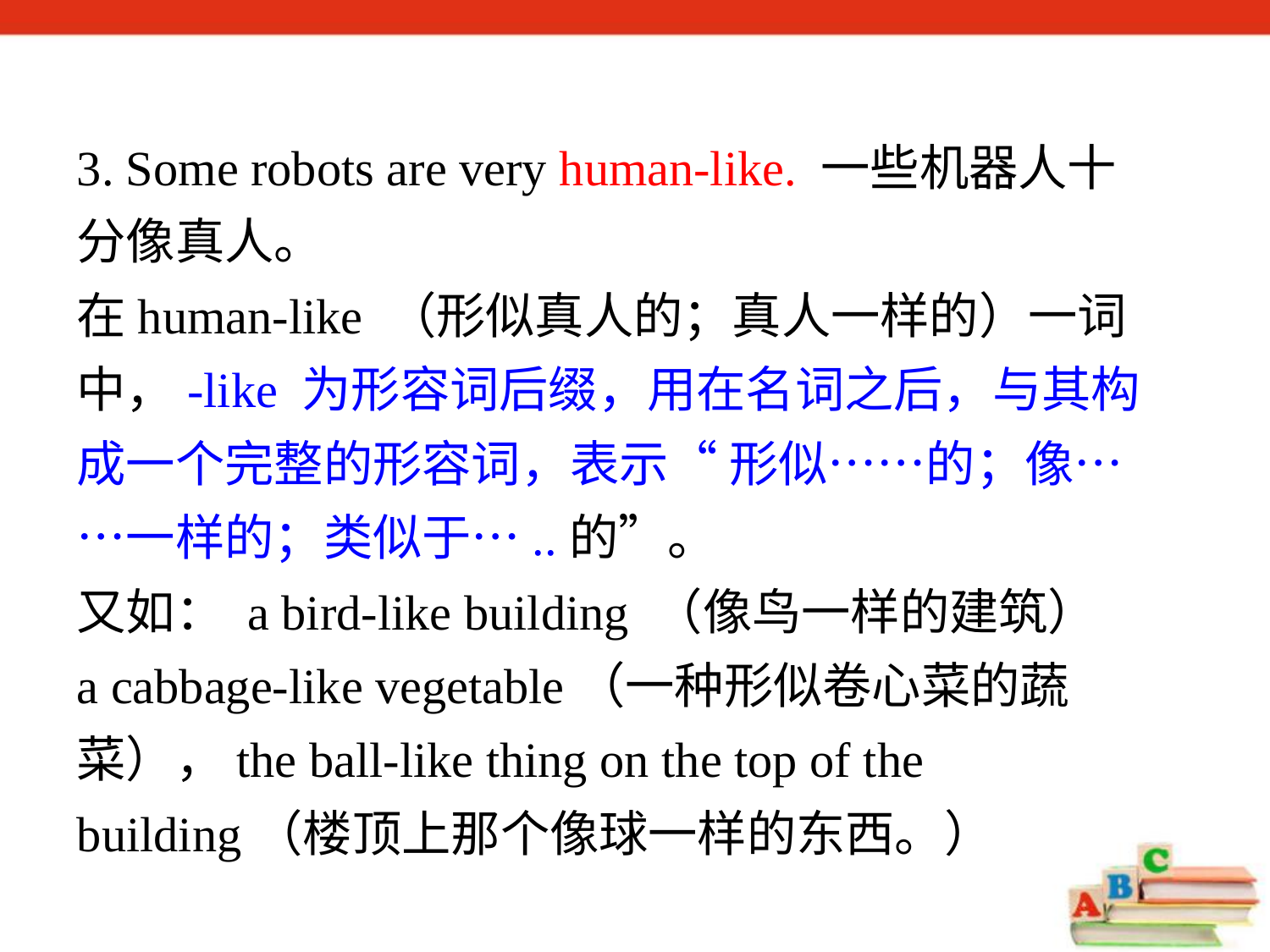

3. Some robots are very human-like. 一些机器人十分像真人。
在human-like （形似真人的；真人一样的）一词中，-like 为形容词后缀，用在名词之后，与其构成一个完整的形容词，表示“ 形似……的；像……一样的；类似于…..的”。
又如： a bird-like building （像鸟一样的建筑）
a cabbage-like vegetable（一种形似卷心菜的蔬菜），the ball-like thing on the top of the building（楼顶上那个像球一样的东西。）